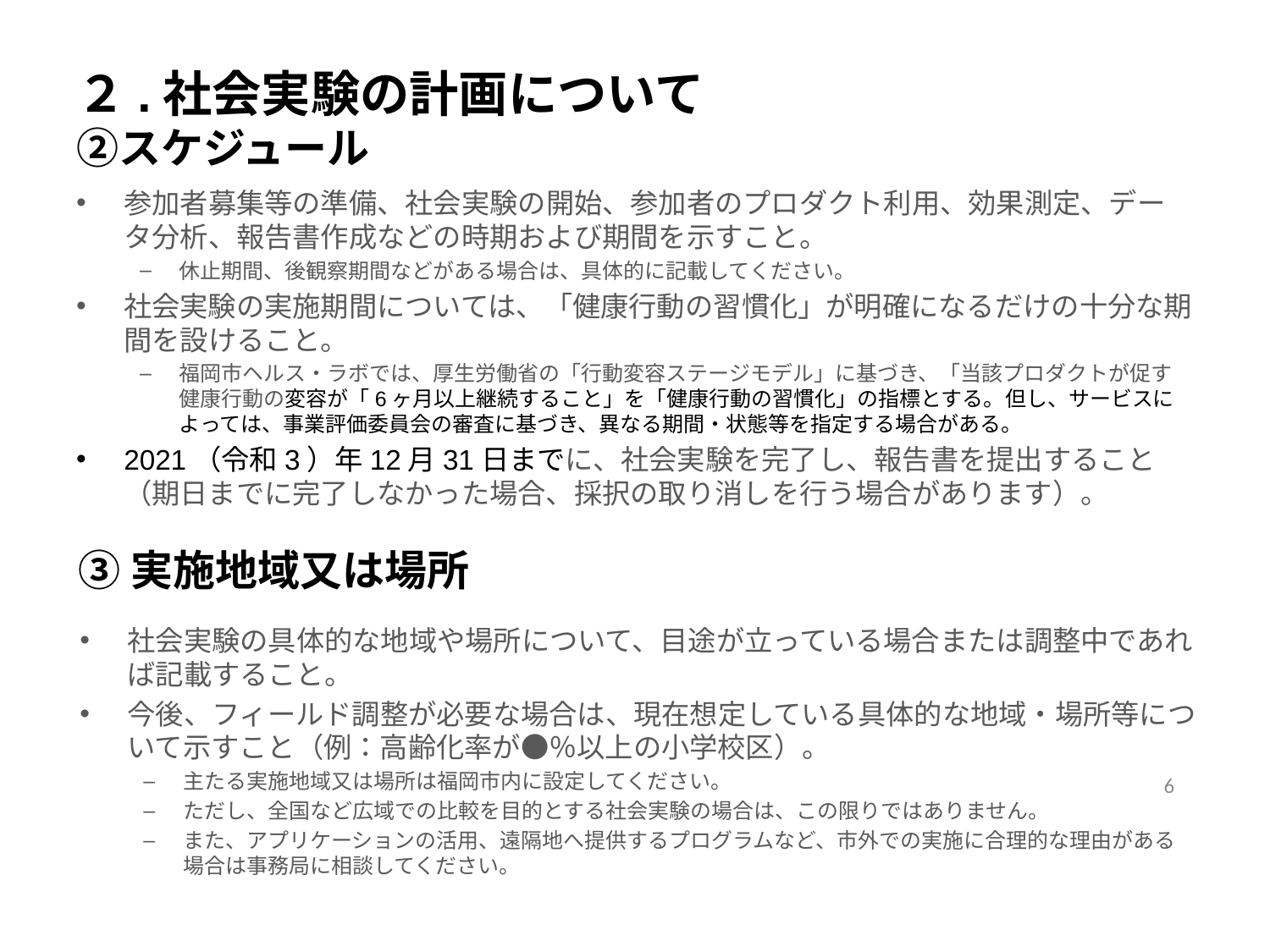

# ２.社会実験の計画について ②スケジュール
参加者募集等の準備、社会実験の開始、参加者のプロダクト利用、効果測定、データ分析、報告書作成などの時期および期間を示すこと。
休止期間、後観察期間などがある場合は、具体的に記載してください。
社会実験の実施期間については、「健康行動の習慣化」が明確になるだけの十分な期間を設けること。
福岡市ヘルス・ラボでは、厚生労働省の「行動変容ステージモデル」に基づき、「当該プロダクトが促す健康行動の変容が「6ヶ月以上継続すること」を「健康行動の習慣化」の指標とする。但し、サービスによっては、事業評価委員会の審査に基づき、異なる期間・状態等を指定する場合がある。
2021（令和3）年12月31日までに、社会実験を完了し、報告書を提出すること（期日までに完了しなかった場合、採択の取り消しを行う場合があります）。

③実施地域又は場所
社会実験の具体的な地域や場所について、目途が立っている場合または調整中であれば記載すること。
今後、フィールド調整が必要な場合は、現在想定している具体的な地域・場所等について示すこと（例：高齢化率が●％以上の小学校区）。
主たる実施地域又は場所は福岡市内に設定してください。
ただし、全国など広域での比較を目的とする社会実験の場合は、この限りではありません。
また、アプリケーションの活用、遠隔地へ提供するプログラムなど、市外での実施に合理的な理由がある場合は事務局に相談してください。
6